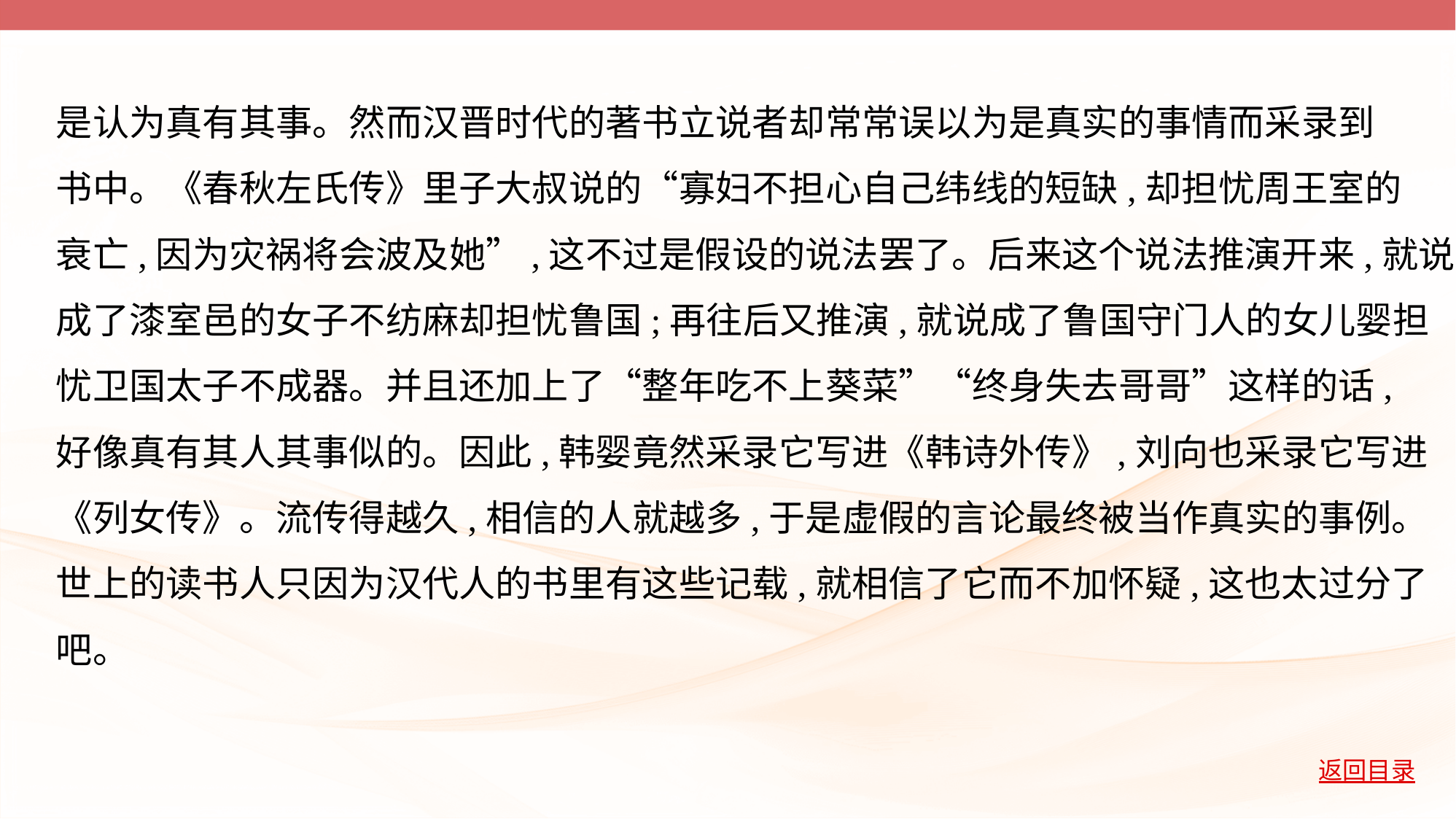

是认为真有其事。然而汉晋时代的著书立说者却常常误以为是真实的事情而采录到
书中。《春秋左氏传》里子大叔说的“寡妇不担心自己纬线的短缺,却担忧周王室的
衰亡,因为灾祸将会波及她”,这不过是假设的说法罢了。后来这个说法推演开来,就说
成了漆室邑的女子不纺麻却担忧鲁国;再往后又推演,就说成了鲁国守门人的女儿婴担
忧卫国太子不成器。并且还加上了“整年吃不上葵菜”“终身失去哥哥”这样的话,
好像真有其人其事似的。因此,韩婴竟然采录它写进《韩诗外传》,刘向也采录它写进
《列女传》。流传得越久,相信的人就越多,于是虚假的言论最终被当作真实的事例。
世上的读书人只因为汉代人的书里有这些记载,就相信了它而不加怀疑,这也太过分了
吧。